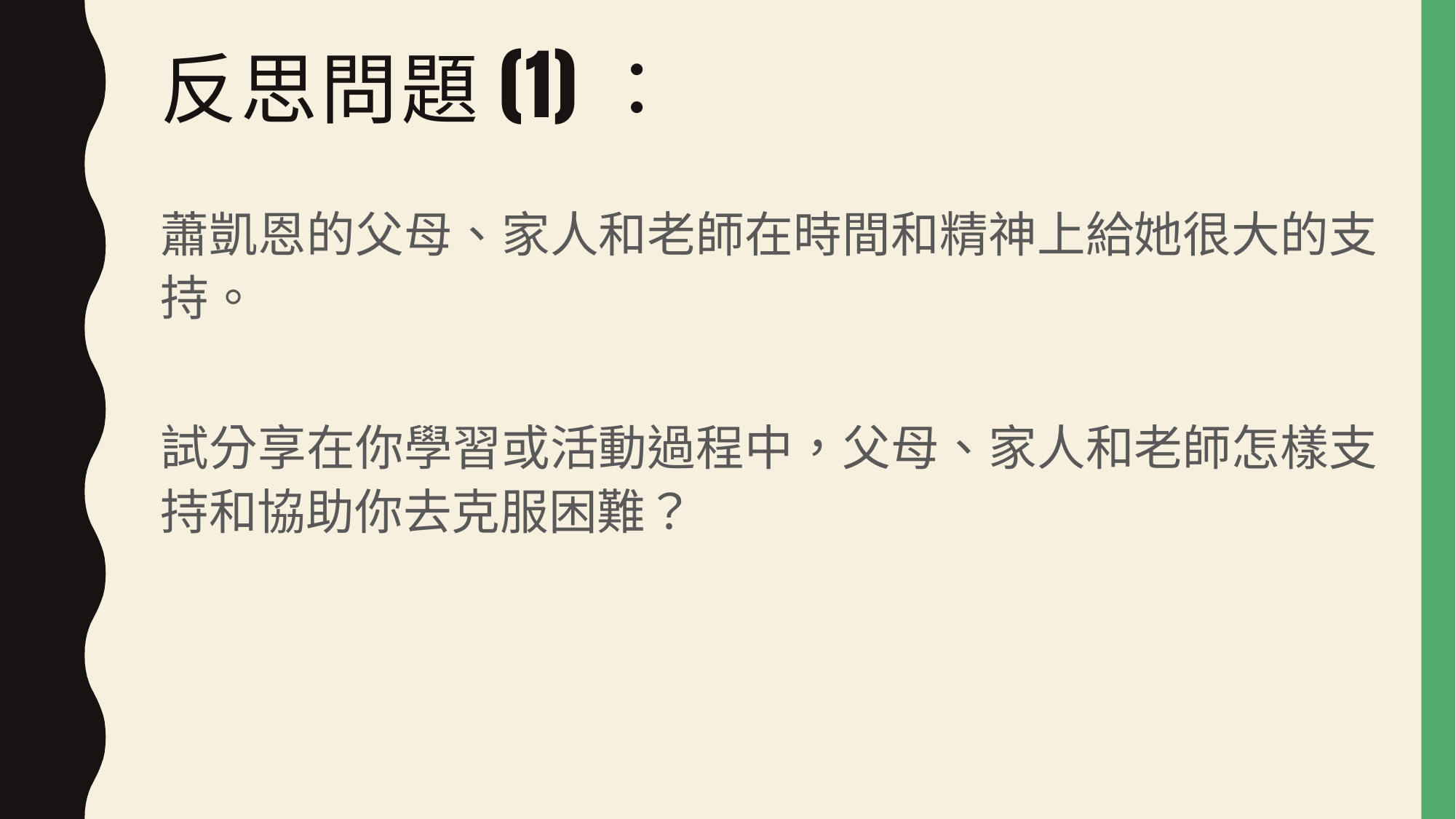

# 反思問題(1)：
蕭凱恩的父母、家人和老師在時間和精神上給她很大的支持。

試分享在你學習或活動過程中，父母、家人和老師怎樣支持和協助你去克服困難？